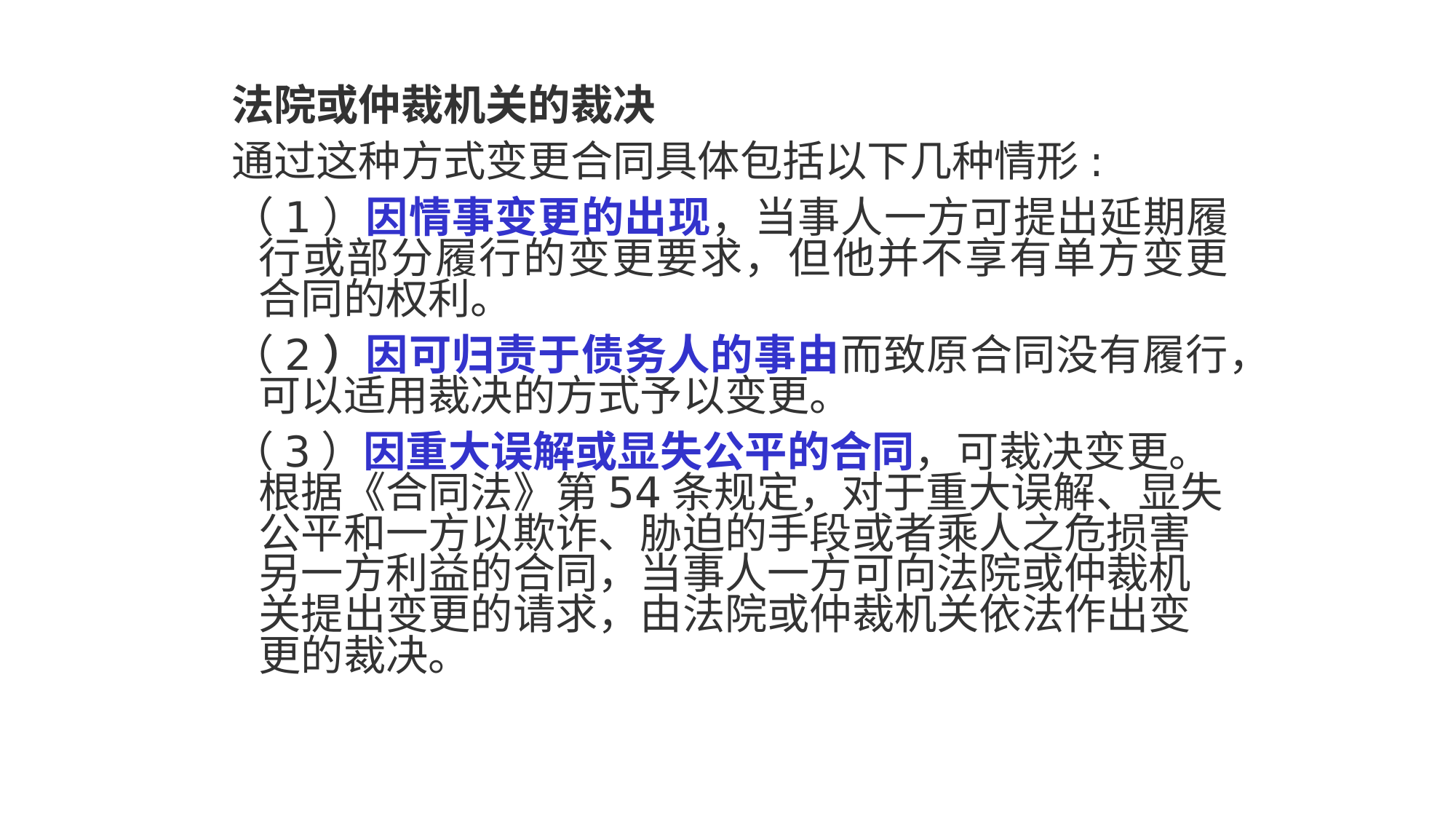

法院或仲裁机关的裁决
通过这种方式变更合同具体包括以下几种情形:
（1）因情事变更的出现，当事人一方可提出延期履行或部分履行的变更要求，但他并不享有单方变更合同的权利。
（2）因可归责于债务人的事由而致原合同没有履行，可以适用裁决的方式予以变更。
（3）因重大误解或显失公平的合同，可裁决变更。根据《合同法》第54条规定，对于重大误解、显失公平和一方以欺诈、胁迫的手段或者乘人之危损害另一方利益的合同，当事人一方可向法院或仲裁机关提出变更的请求，由法院或仲裁机关依法作出变更的裁决。